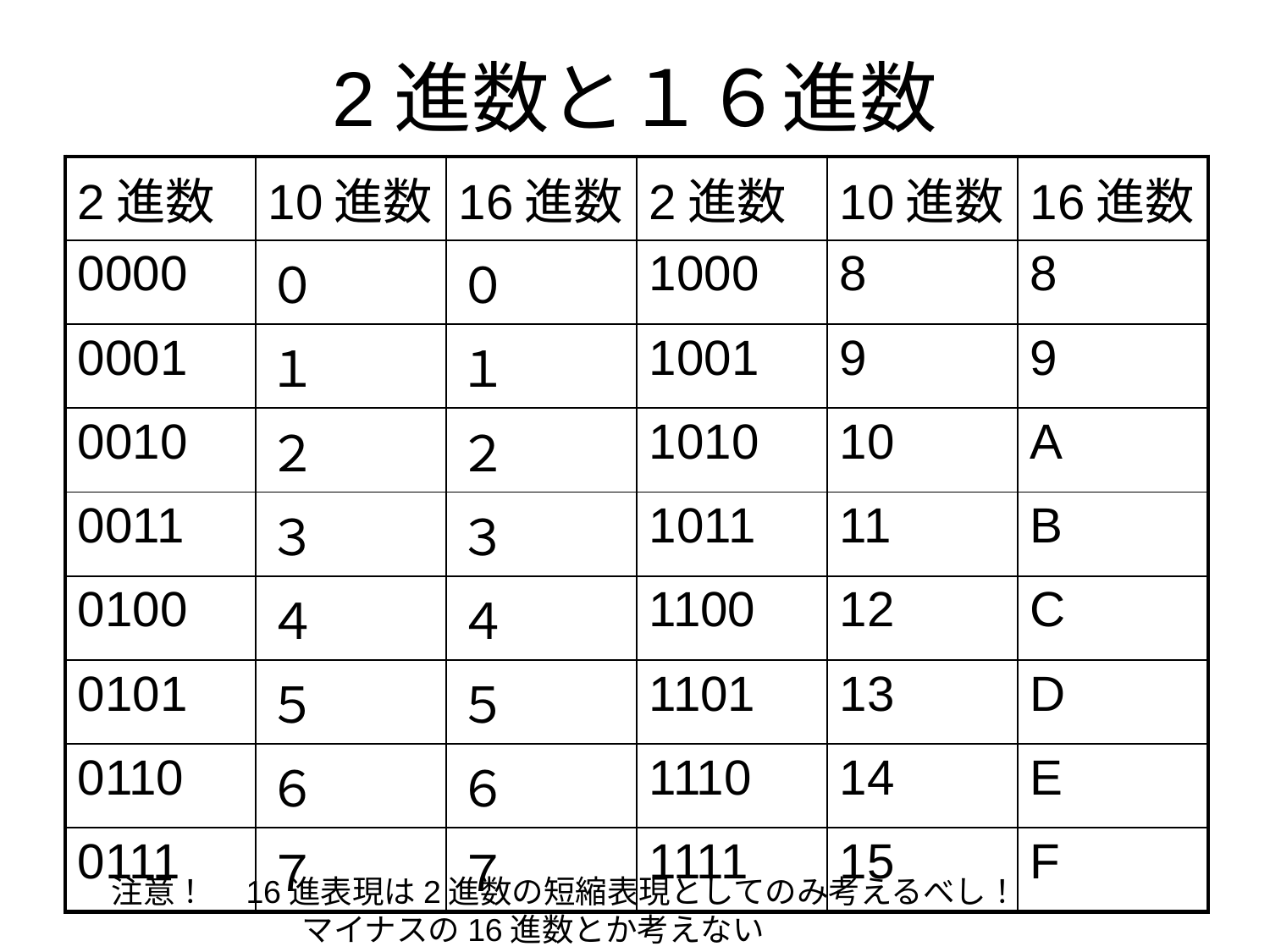

# 2進数と１６進数
| 2進数 | 10進数 | 16進数 | 2進数 | 10進数 | 16進数 |
| --- | --- | --- | --- | --- | --- |
| 0000 | ０ | ０ | 1000 | 8 | 8 |
| 0001 | １ | １ | 1001 | 9 | 9 |
| 0010 | ２ | ２ | 1010 | 10 | A |
| 0011 | ３ | ３ | 1011 | 11 | B |
| 0100 | ４ | ４ | 1100 | 12 | C |
| 0101 | ５ | ５ | 1101 | 13 | D |
| 0110 | ６ | ６ | 1110 | 14 | E |
| 0111 | ７ | ７ | 1111 | 15 | F |
注意！　16進表現は2進数の短縮表現としてのみ考えるべし！
　　　　　　マイナスの16進数とか考えない